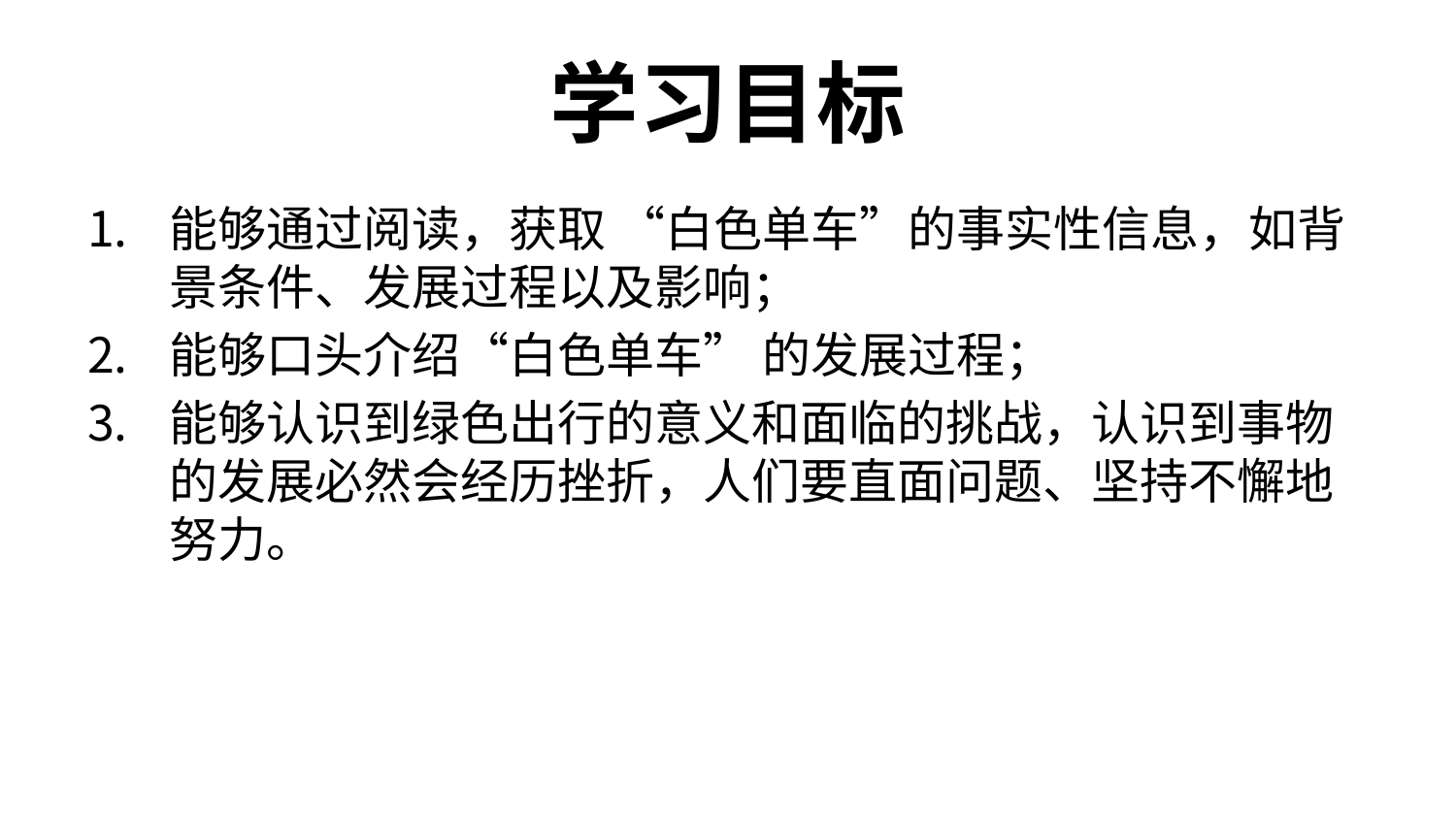

# 学习目标
能够通过阅读，获取 “白色单车”的事实性信息，如背景条件、发展过程以及影响；
能够口头介绍“白色单车” 的发展过程；
能够认识到绿色出行的意义和面临的挑战，认识到事物的发展必然会经历挫折，人们要直面问题、坚持不懈地努力。